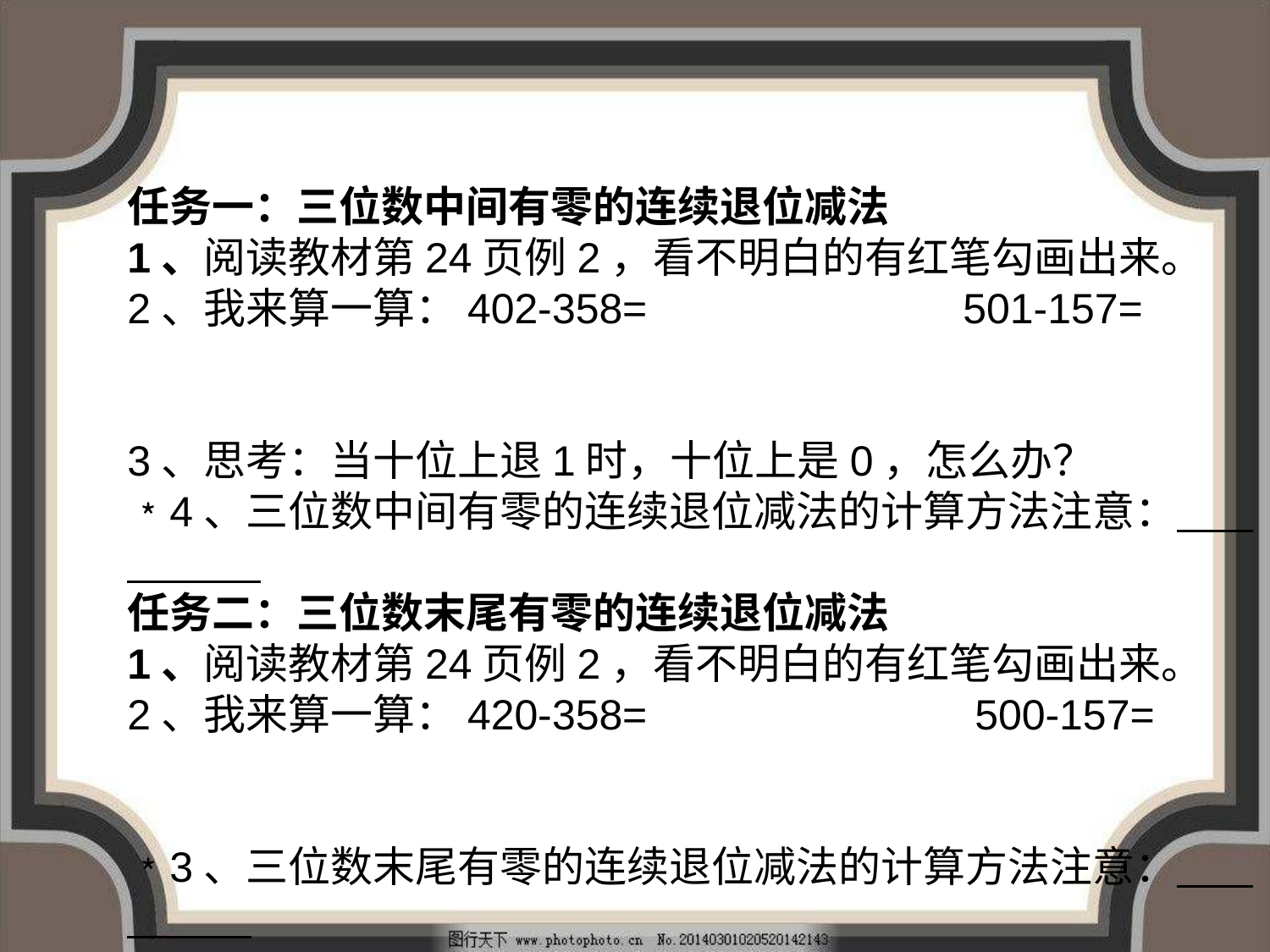

任务一：三位数中间有零的连续退位减法
1、阅读教材第24页例2，看不明白的有红笔勾画出来。
2、我来算一算：402-358=	                 501-157=

3、思考：当十位上退1时，十位上是0，怎么办？
﹡4、三位数中间有零的连续退位减法的计算方法注意：
任务二：三位数末尾有零的连续退位减法
1、阅读教材第24页例2，看不明白的有红笔勾画出来。
2、我来算一算：420-358=	                  500-157=

﹡3、三位数末尾有零的连续退位减法的计算方法注意：